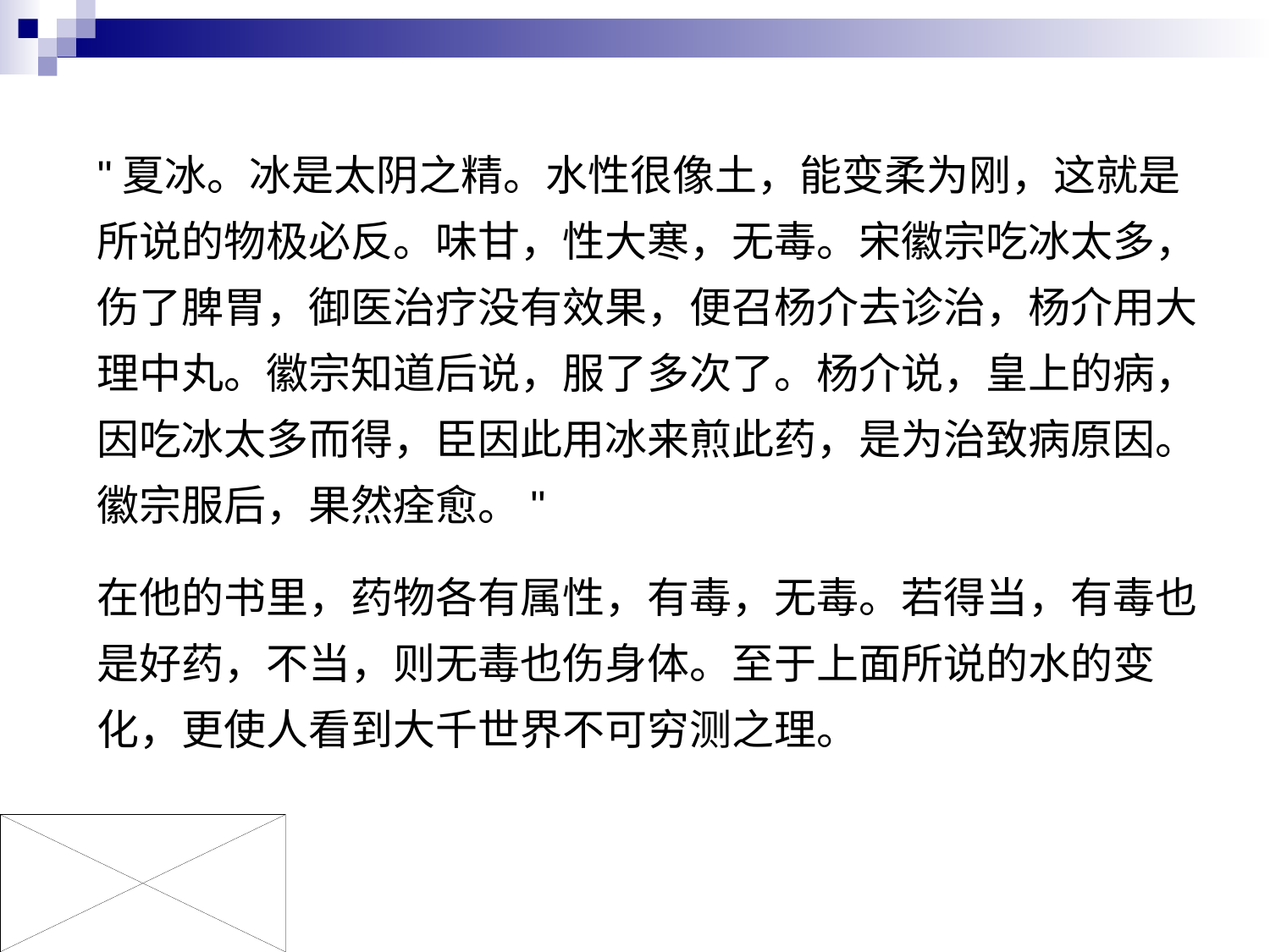

"夏冰。冰是太阴之精。水性很像土，能变柔为刚，这就是所说的物极必反。味甘，性大寒，无毒。宋徽宗吃冰太多，伤了脾胃，御医治疗没有效果，便召杨介去诊治，杨介用大理中丸。徽宗知道后说，服了多次了。杨介说，皇上的病，因吃冰太多而得，臣因此用冰来煎此药，是为治致病原因。徽宗服后，果然痊愈。"
在他的书里，药物各有属性，有毒，无毒。若得当，有毒也是好药，不当，则无毒也伤身体。至于上面所说的水的变化，更使人看到大千世界不可穷测之理。